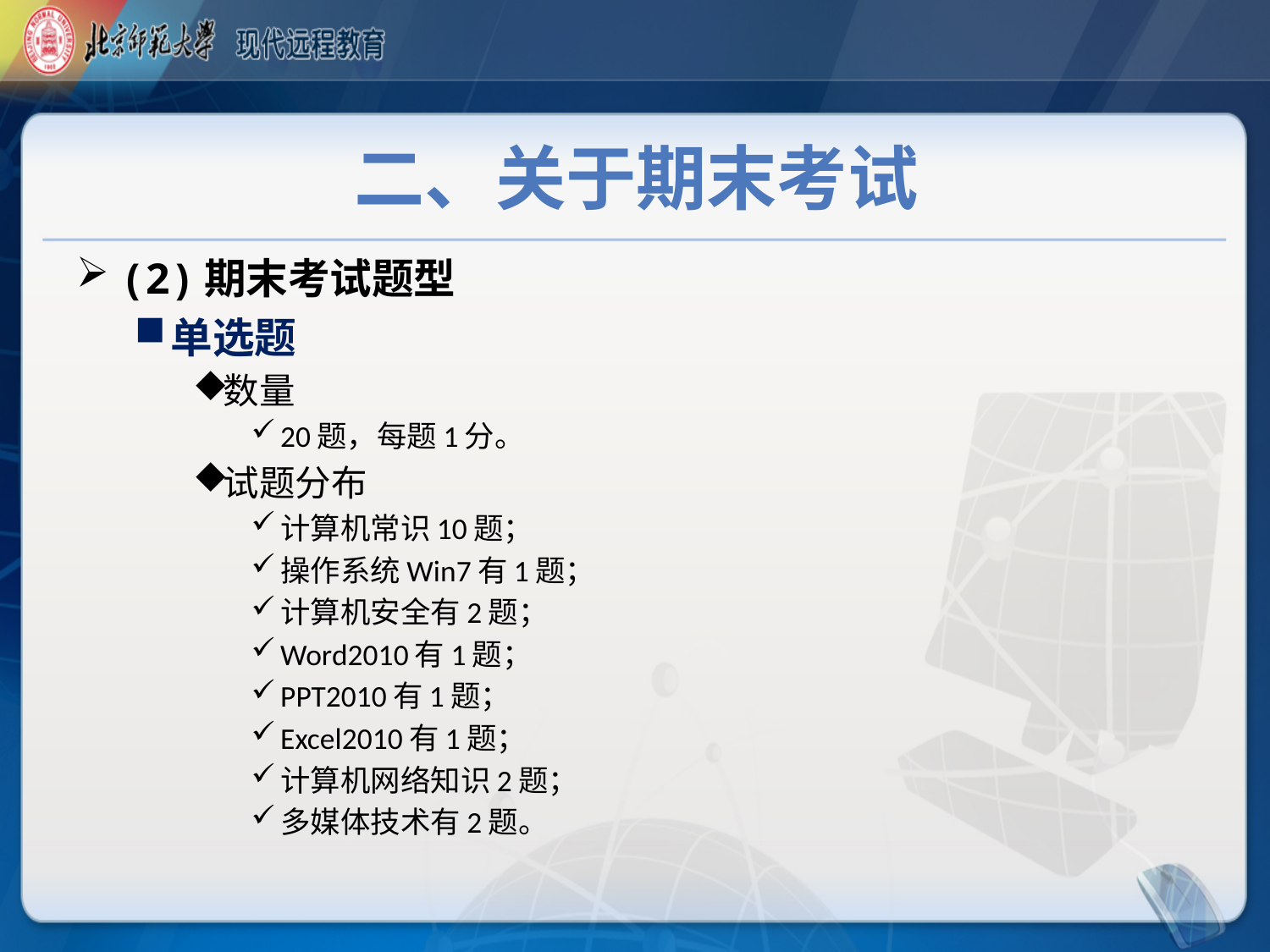

# 二、关于期末考试
(2)期末考试题型
单选题
数量
20题，每题1分。
试题分布
计算机常识10题；
操作系统Win7有1题；
计算机安全有2题；
Word2010有1题；
PPT2010有1题；
Excel2010有1题；
计算机网络知识2题；
多媒体技术有2题。